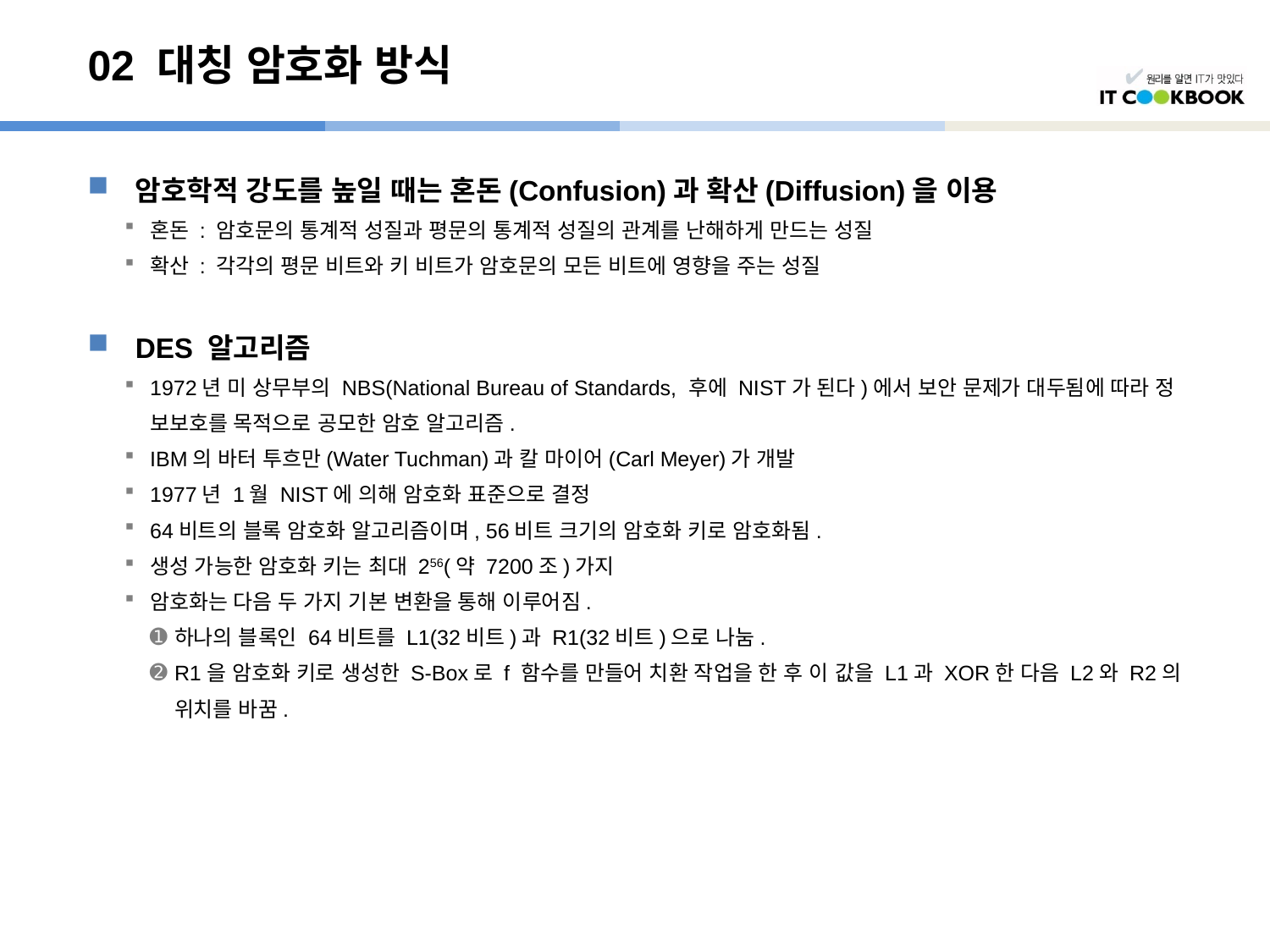

# 02 대칭 암호화 방식
암호학적 강도를 높일 때는 혼돈(Confusion)과 확산(Diffusion)을 이용
혼돈 : 암호문의 통계적 성질과 평문의 통계적 성질의 관계를 난해하게 만드는 성질
확산 : 각각의 평문 비트와 키 비트가 암호문의 모든 비트에 영향을 주는 성질

DES 알고리즘
1972년 미 상무부의 NBS(National Bureau of Standards, 후에 NIST가 된다)에서 보안 문제가 대두됨에 따라 정
	보보호를 목적으로 공모한 암호 알고리즘.
IBM의 바터 투흐만(Water Tuchman)과 칼 마이어(Carl Meyer)가 개발
1977년 1월 NIST에 의해 암호화 표준으로 결정
64비트의 블록 암호화 알고리즘이며, 56비트 크기의 암호화 키로 암호화됨.
생성 가능한 암호화 키는 최대 256(약 7200조)가지
암호화는 다음 두 가지 기본 변환을 통해 이루어짐.
하나의 블록인 64비트를 L1(32비트)과 R1(32비트)으로 나눔.
R1을 암호화 키로 생성한 S-Box로 f 함수를 만들어 치환 작업을 한 후 이 값을 L1과 XOR한 다음 L2와 R2의
	위치를 바꿈.